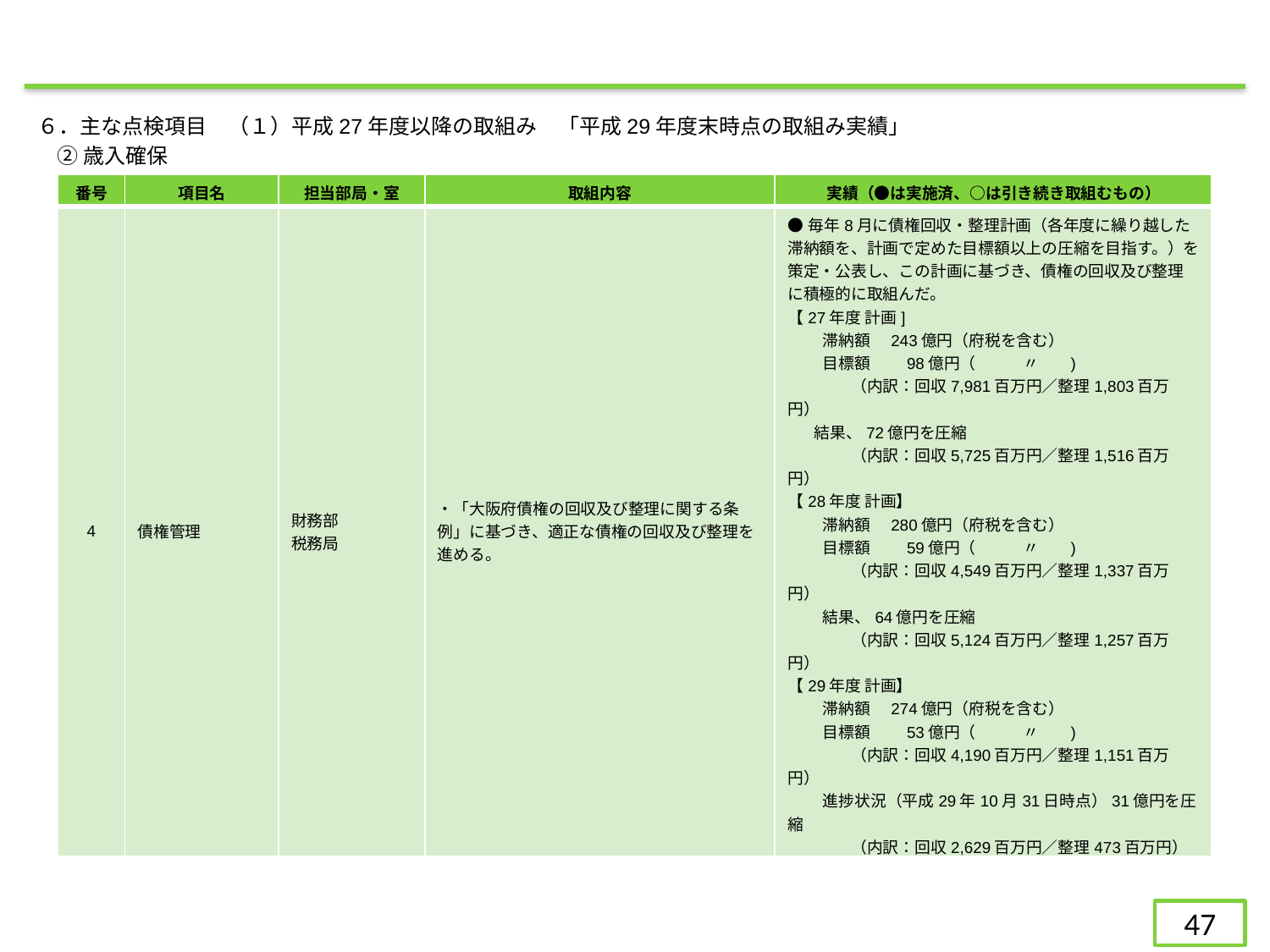

６．主な点検項目　（１）平成27年度以降の取組み　「平成29年度末時点の取組み実績」
②歳入確保
| 番号 | 項目名 | 担当部局・室 | 取組内容 | 実績（●は実施済、○は引き続き取組むもの） |
| --- | --- | --- | --- | --- |
| 4 | 債権管理 | 財務部 税務局 | ・「大阪府債権の回収及び整理に関する条例」に基づき、適正な債権の回収及び整理を進める。 | ●毎年8月に債権回収・整理計画（各年度に繰り越した滞納額を、計画で定めた目標額以上の圧縮を目指す。）を策定・公表し、この計画に基づき、債権の回収及び整理に積極的に取組んだ。 【27年度 計画] 　　 滞納額　243億円（府税を含む） 　　 目標額　　98億円（　　　〃　 ) 　　　　（内訳：回収7,981百万円／整理1,803百万円） 　 結果、72億円を圧縮 　　　　（内訳：回収5,725百万円／整理1,516百万円） 【28年度 計画】 　　 滞納額　280億円（府税を含む） 　　 目標額　　59億円（　　　〃　 ) 　　　　（内訳：回収4,549百万円／整理1,337百万円） 　　 結果、64億円を圧縮 　　　　（内訳：回収5,124百万円／整理1,257百万円） 【29年度 計画】 　　 滞納額　274億円（府税を含む） 　　 目標額　　53億円（　　　〃　 ) 　　　　（内訳：回収4,190百万円／整理1,151百万円） 　　 進捗状況（平成29年10月31日時点）31億円を圧縮 　　　　（内訳：回収2,629百万円／整理473百万円） |
47